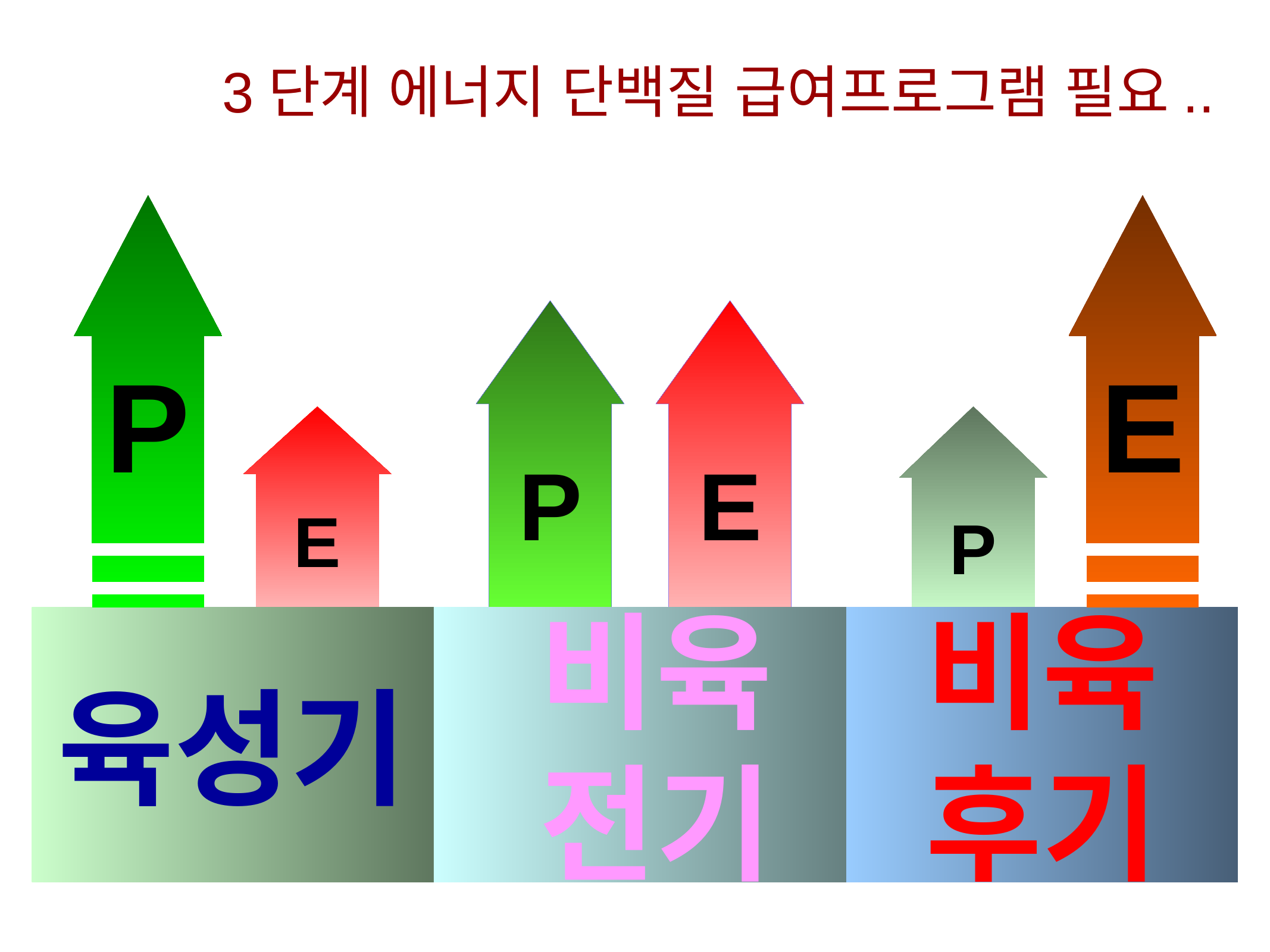

3단계 에너지 단백질 급여프로그램 필요..
P
E
P
E
P
E
육성기
비육
전기
비육
후기